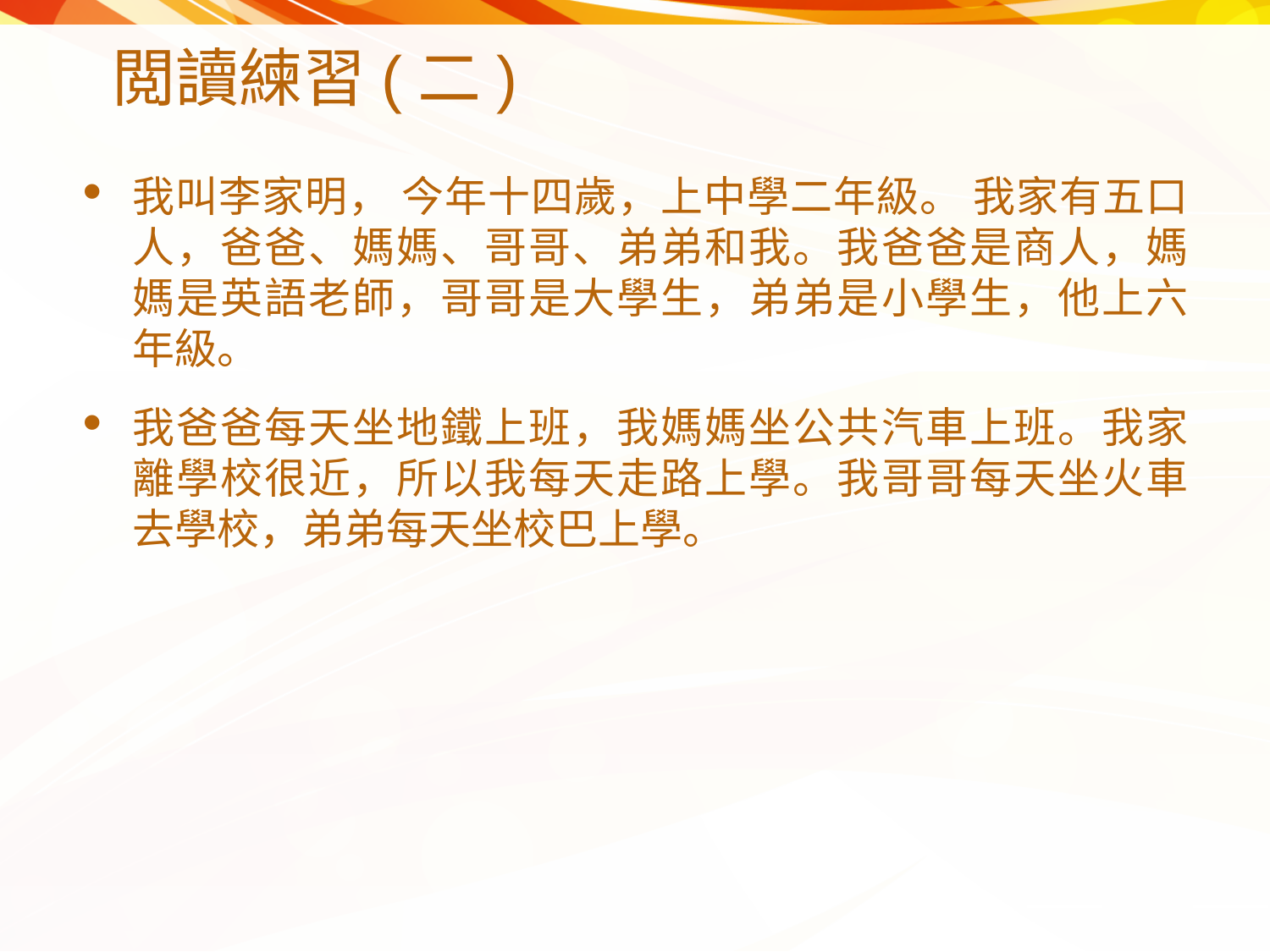

# 閲讀練習(二)
我叫李家明， 今年十四歲，上中學二年級。 我家有五口人，爸爸、媽媽、哥哥、弟弟和我。我爸爸是商人，媽媽是英語老師，哥哥是大學生，弟弟是小學生，他上六年級。
我爸爸每天坐地鐵上班，我媽媽坐公共汽車上班。我家離學校很近，所以我每天走路上學。我哥哥每天坐火車去學校，弟弟每天坐校巴上學。